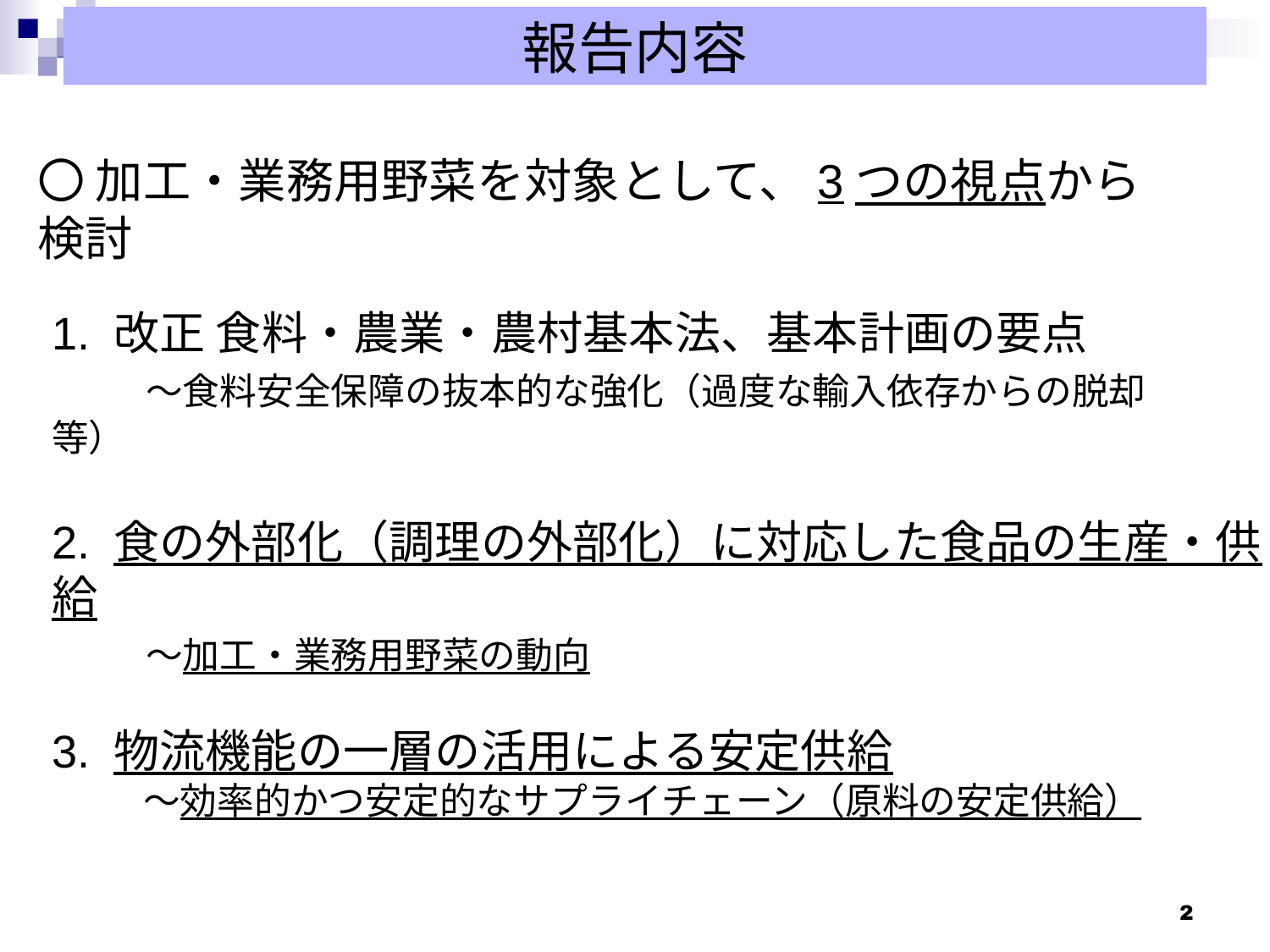

報告内容
〇 加工・業務用野菜を対象として、3つの視点から検討
1. 改正 食料・農業・農村基本法、基本計画の要点
        ～食料安全保障の抜本的な強化（過度な輸入依存からの脱却等）
2. 食の外部化（調理の外部化）に対応した食品の生産・供給
        ～加工・業務用野菜の動向
3. 物流機能の一層の活用による安定供給
          ～効率的かつ安定的なサプライチェーン（原料の安定供給）
2